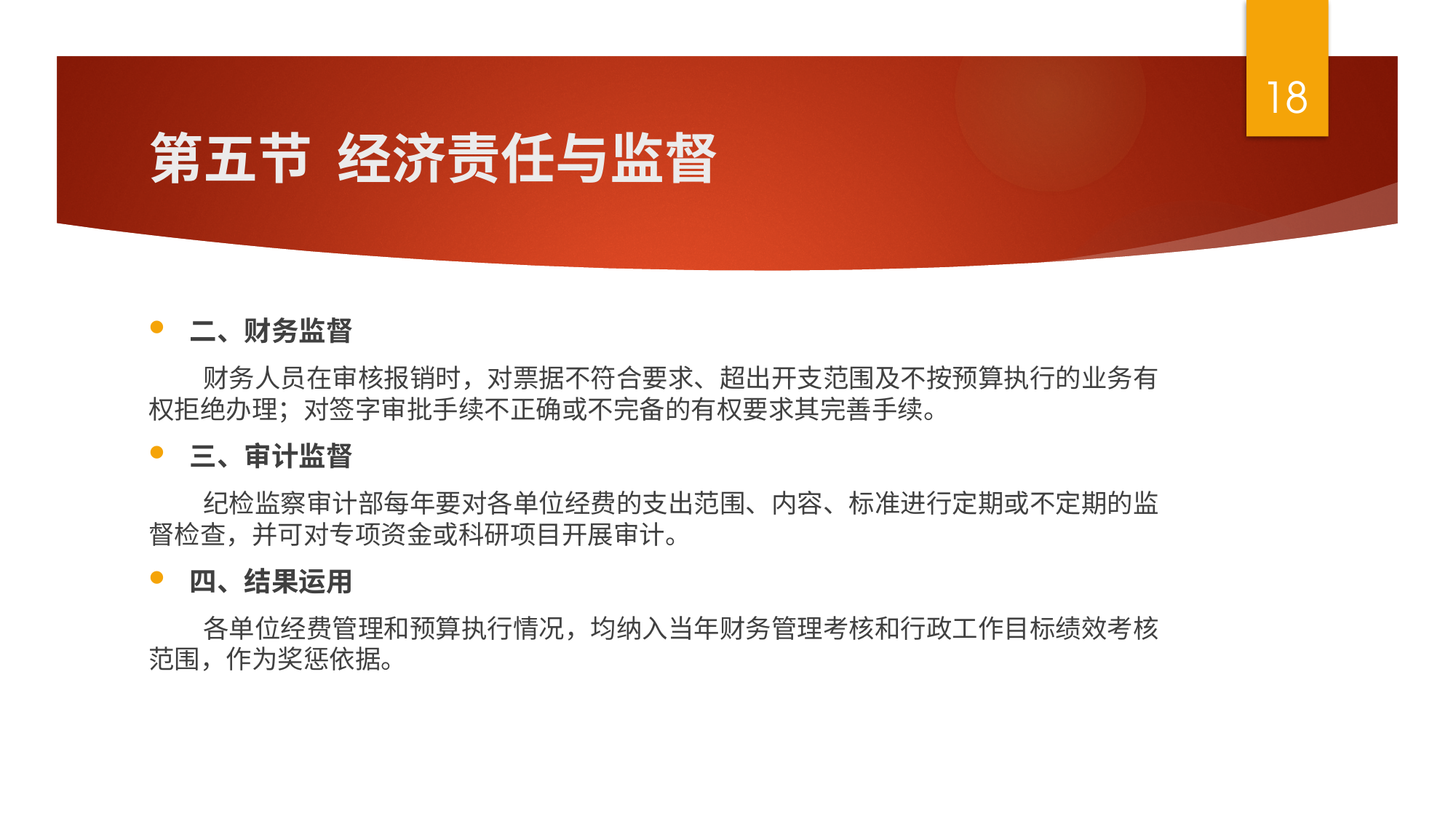

18
# 第五节  经济责任与监督
二、财务监督
财务人员在审核报销时，对票据不符合要求、超出开支范围及不按预算执行的业务有权拒绝办理；对签字审批手续不正确或不完备的有权要求其完善手续。
三、审计监督
纪检监察审计部每年要对各单位经费的支出范围、内容、标准进行定期或不定期的监督检查，并可对专项资金或科研项目开展审计。
四、结果运用
各单位经费管理和预算执行情况，均纳入当年财务管理考核和行政工作目标绩效考核范围，作为奖惩依据。